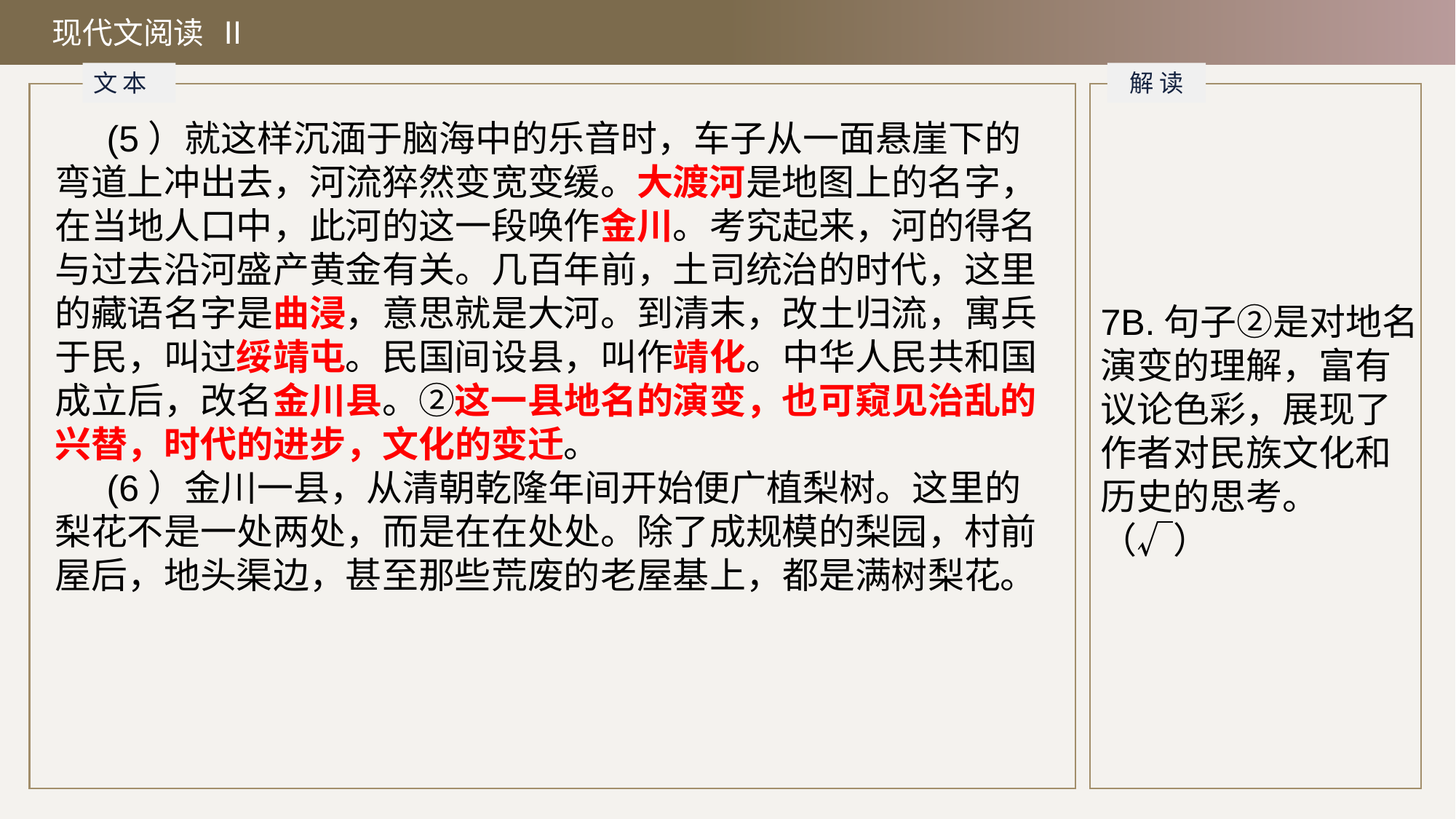

现代文阅读  Ⅱ
文 本
解 读

  (5）就这样沉湎于脑海中的乐音时，车子从一面悬崖下的弯道上冲出去，河流猝然变宽变缓。大渡河是地图上的名字，在当地人口中，此河的这一段唤作金川。考究起来，河的得名与过去沿河盛产黄金有关。几百年前，土司统治的时代，这里的藏语名字是曲浸，意思就是大河。到清末，改土归流，寓兵于民，叫过绥靖屯。民国间设县，叫作靖化。中华人民共和国成立后，改名金川县。②这一县地名的演变，也可窥见治乱的兴替，时代的进步，文化的变迁。
  (6）金川一县，从清朝乾隆年间开始便广植梨树。这里的梨花不是一处两处，而是在在处处。除了成规模的梨园，村前屋后，地头渠边，甚至那些荒废的老屋基上，都是满树梨花。
7B.句子②是对地名演变的理解，富有议论色彩，展现了作者对民族文化和历史的思考。（√）